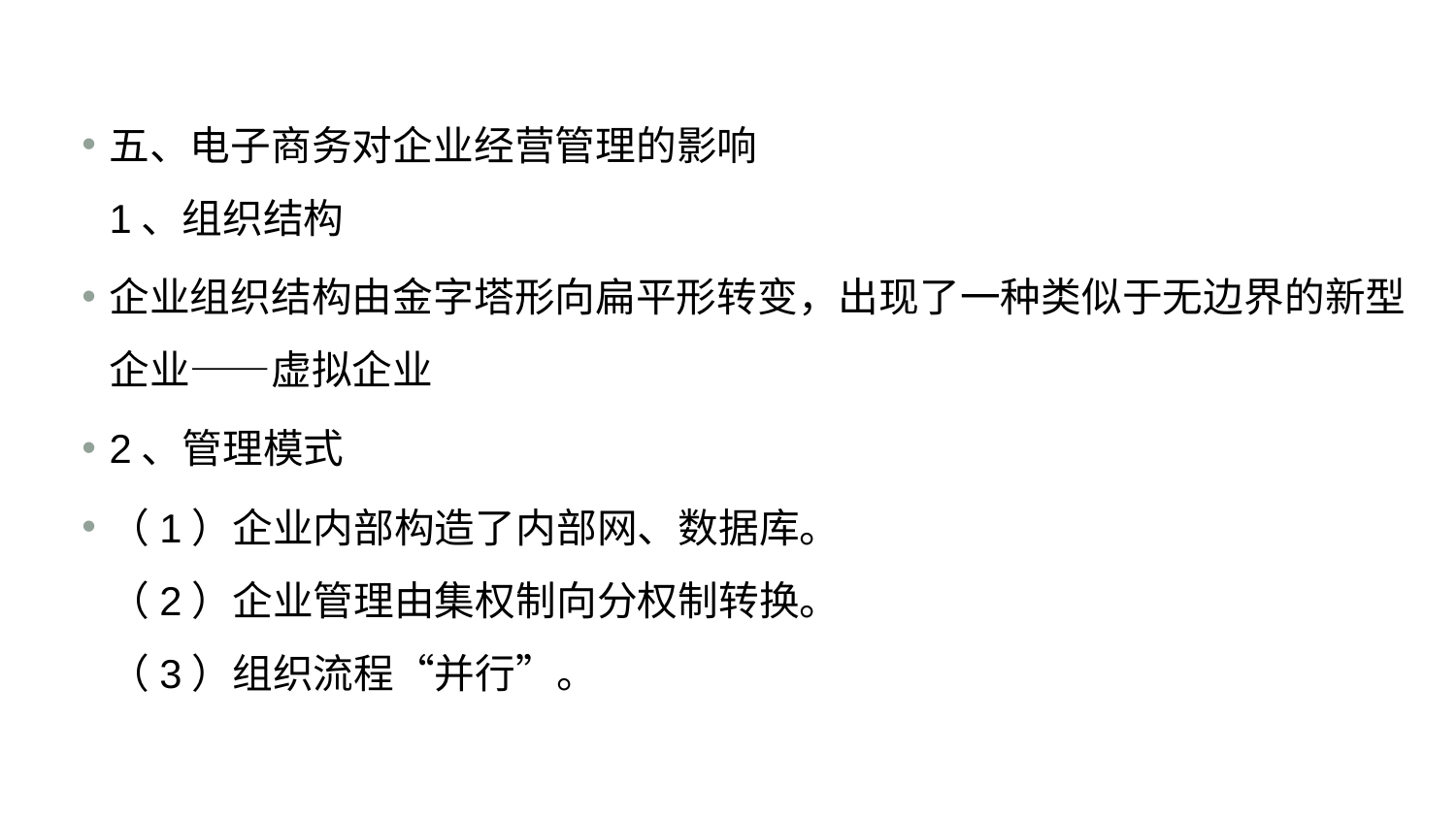

#
五、电子商务对企业经营管理的影响
1、组织结构
企业组织结构由金字塔形向扁平形转变，出现了一种类似于无边界的新型企业——虚拟企业
2、管理模式
（1）企业内部构造了内部网、数据库。
（2）企业管理由集权制向分权制转换。
（3）组织流程“并行”。